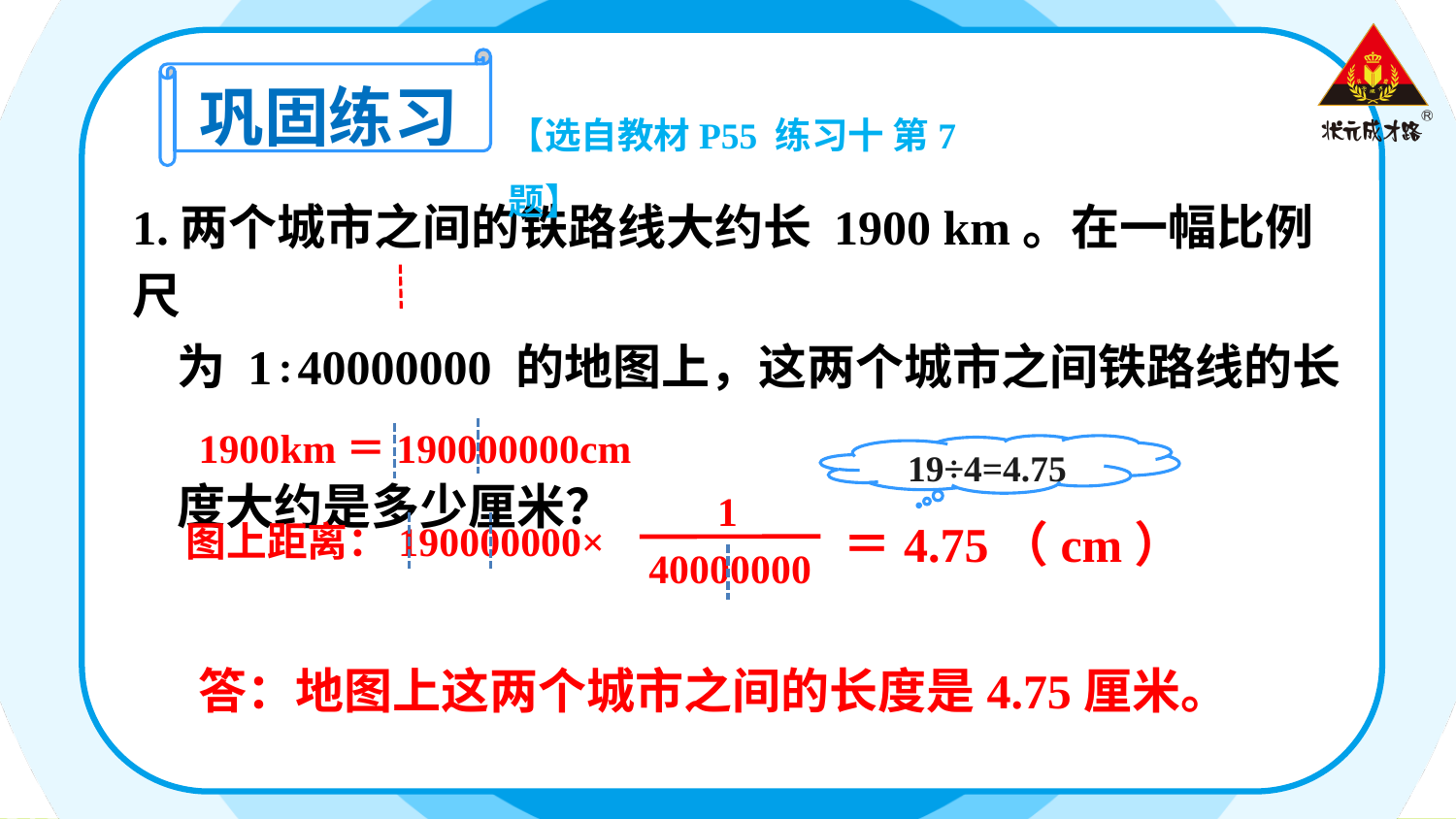

巩固练习
【选自教材P55 练习十 第7题】
1.两个城市之间的铁路线大约长 1900 km。在一幅比例尺
   为 1∶40000000 的地图上，这两个城市之间铁路线的长
   度大约是多少厘米？
1900km＝190000000cm
19÷4=4.75
1
40000000
图上距离：190000000×
＝4.75（cm）
答：地图上这两个城市之间的长度是4.75厘米。